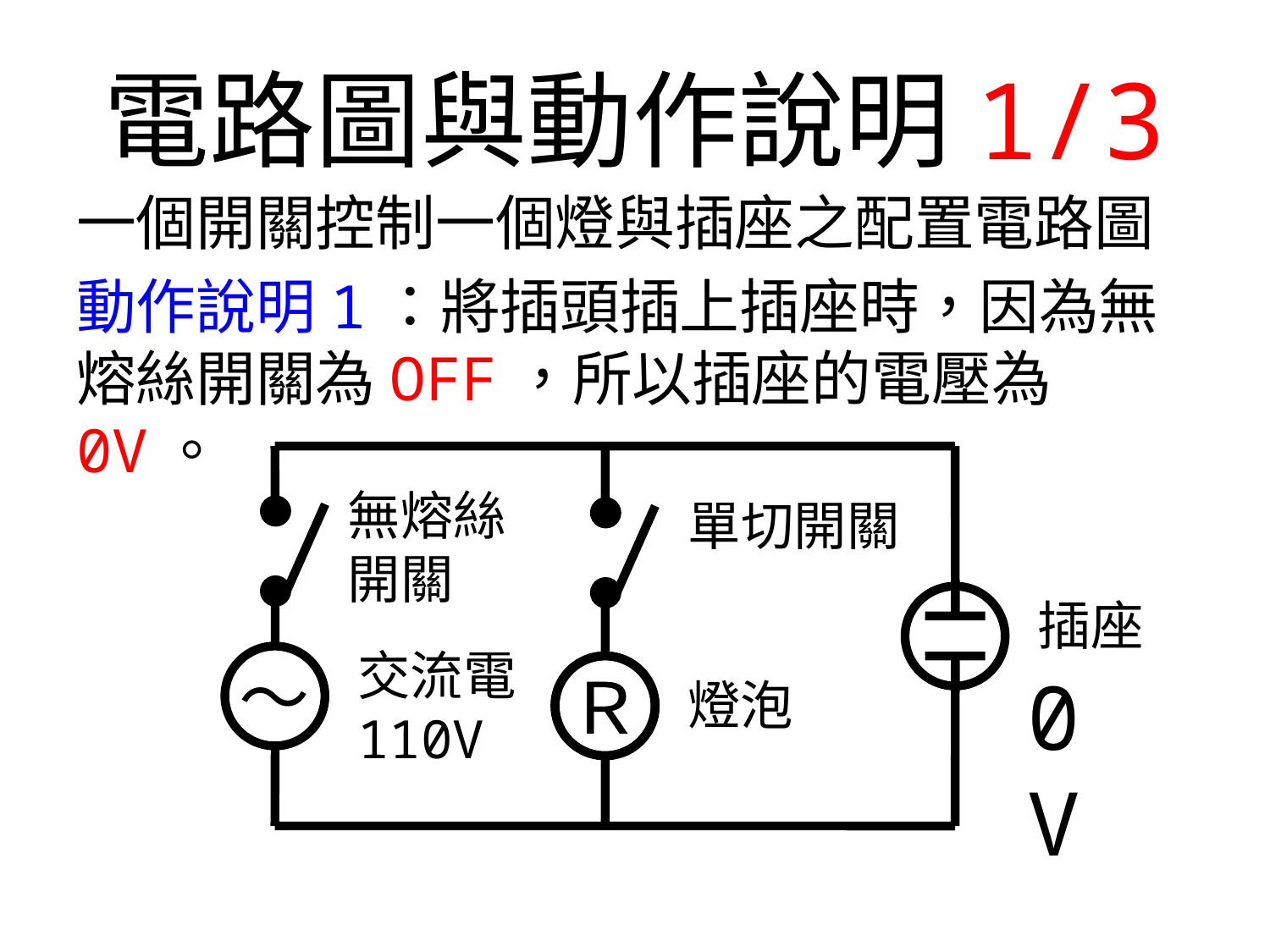

# 電路圖與動作說明1/3
一個開關控制一個燈與插座之配置電路圖
動作說明1：將插頭插上插座時，因為無熔絲開關為OFF，所以插座的電壓為0V。

無熔絲
開關
單切開關

插座

交流電
110V
～
Ｒ
0V
Ｒ

燈泡